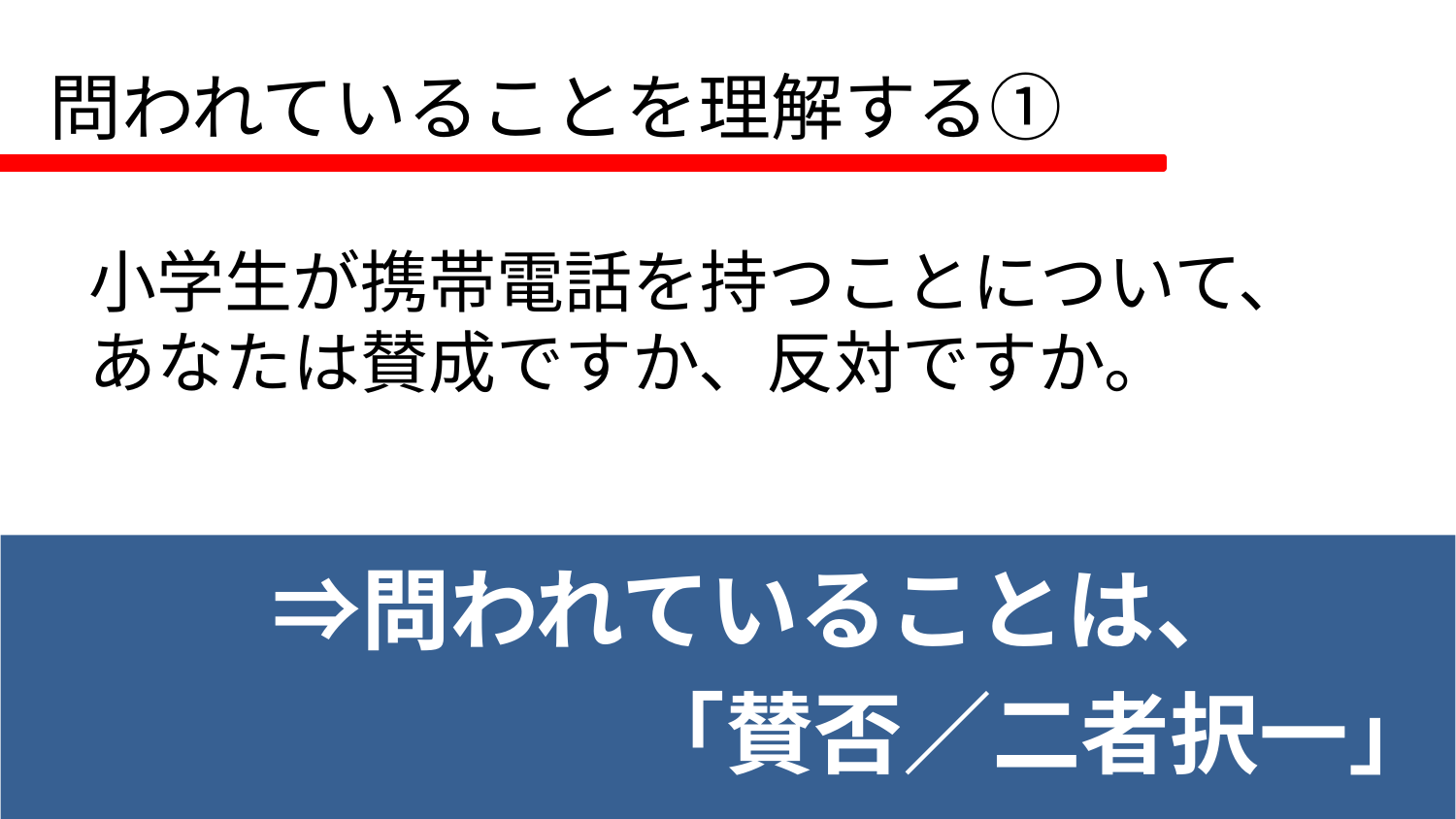

問われていることを理解する①

小学生が携帯電話を持つことについて、あなたは賛成ですか、反対ですか。

　　　　⇒問われていることは、
　　　　　　　「賛否／二者択一」